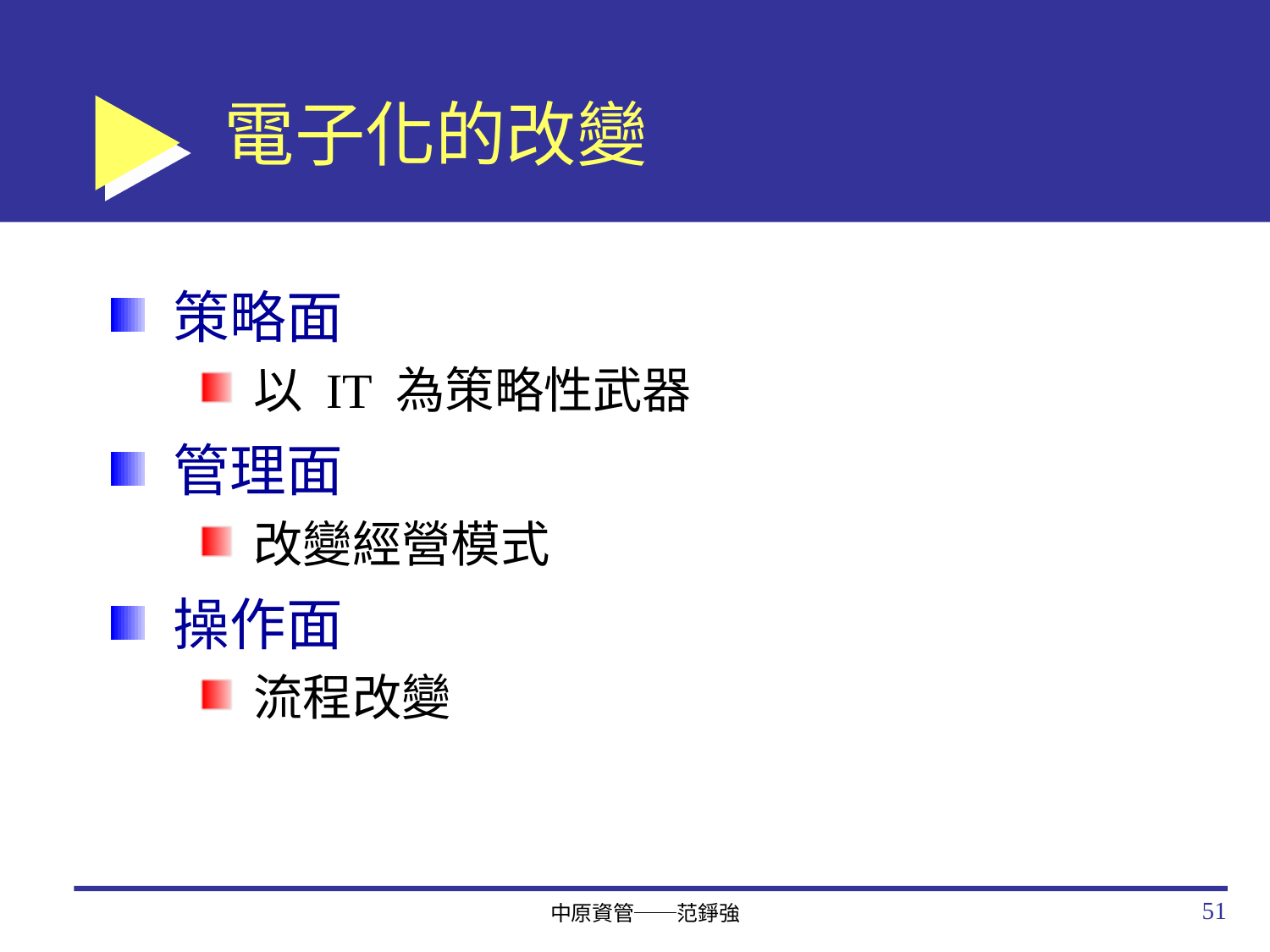

# 電子化的改變
策略面
以 IT 為策略性武器
管理面
改變經營模式
操作面
流程改變
51